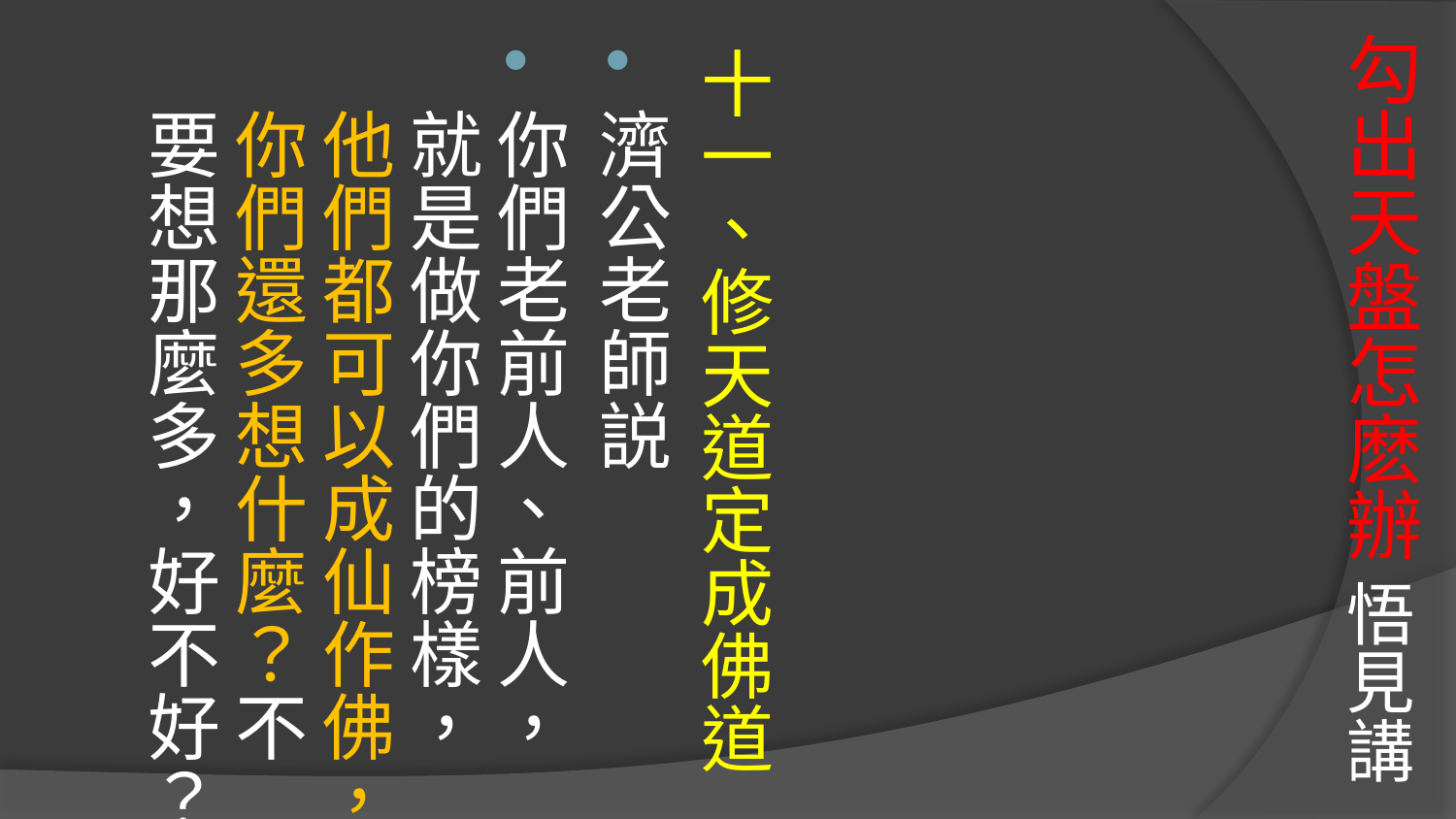

# 勾出天盤怎麽辦 悟見講
十一、修天道定成佛道
濟公老師説
你們老前人、前人，就是做你們的榜樣，他們都可以成仙作佛，你們還多想什麼？不要想那麼多，好不好？